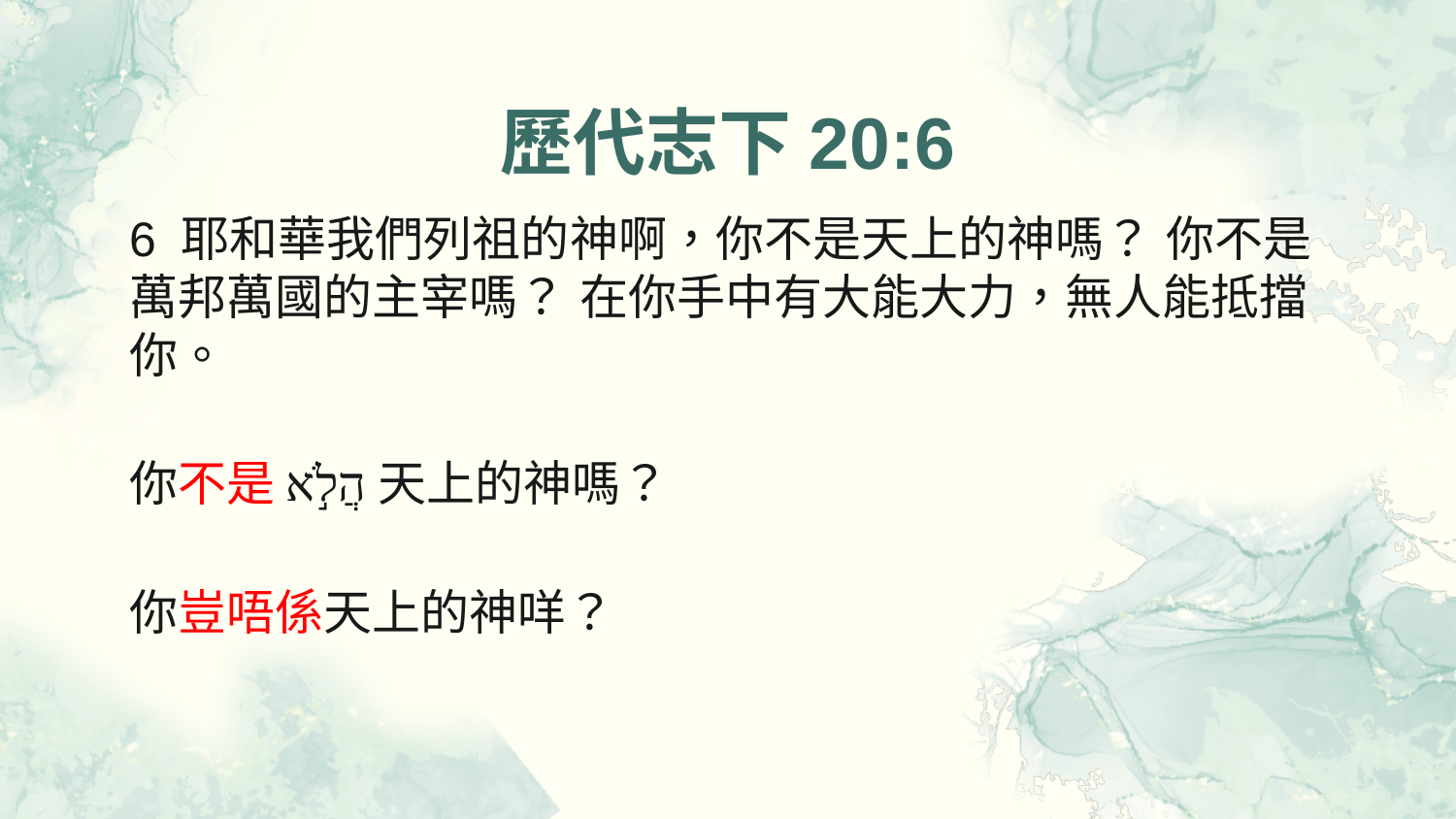

# 歷代志下20:6
6 耶和華我們列祖的神啊，你不是天上的神嗎？ 你不是萬邦萬國的主宰嗎？ 在你手中有大能大力，無人能抵擋你。

你不是הֲלֹ֣א天上的神嗎？

你豈唔係天上的神咩？